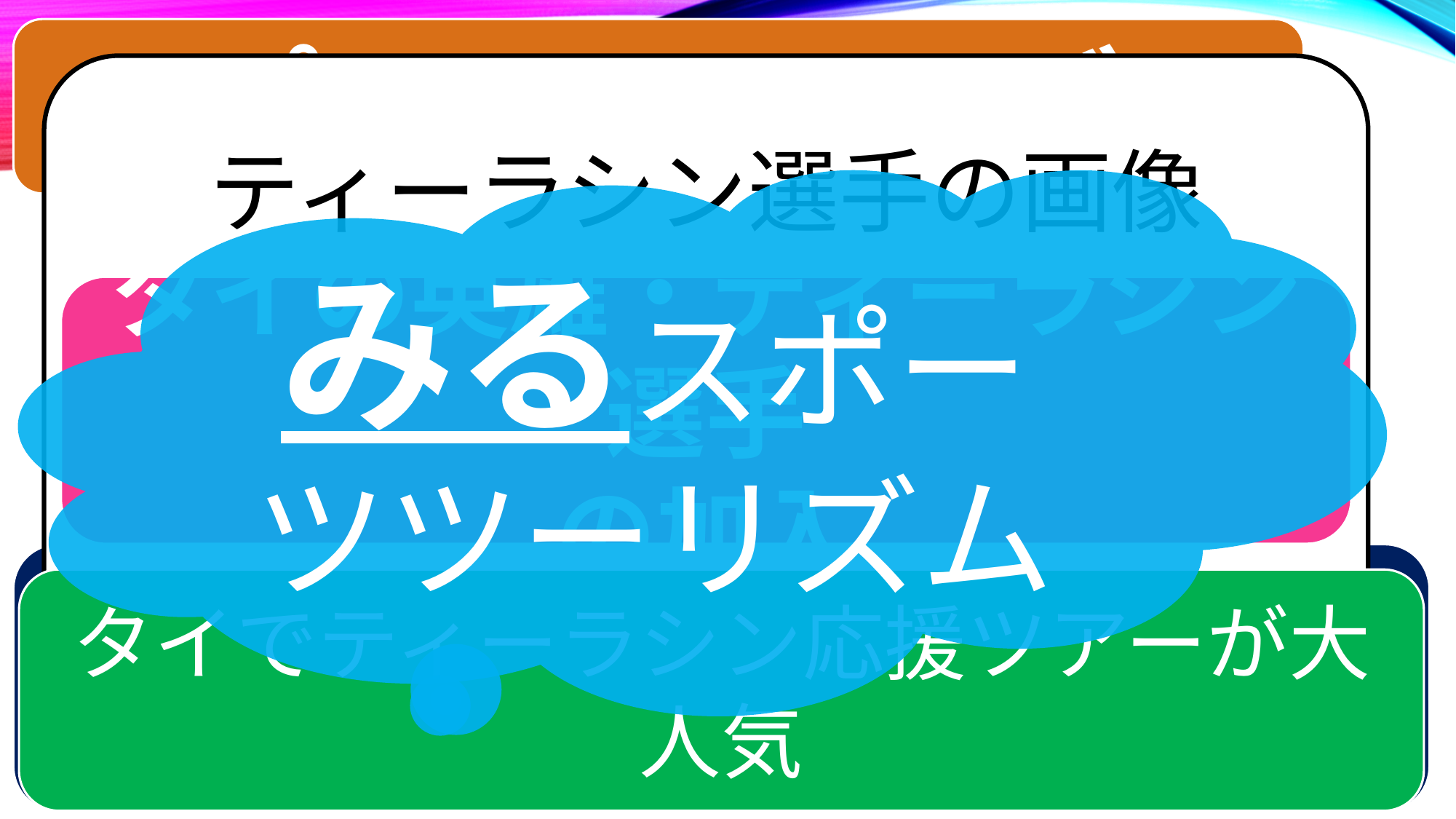

スポーツツーリズム
ティーラシン選手の画像

みるスポーツツーリズム
タイの英雄・ティーラシン選手
の加入

広島にタイからの観光客が
激増した、なぜでしょう？
タイでティーラシン応援ツアーが大人気